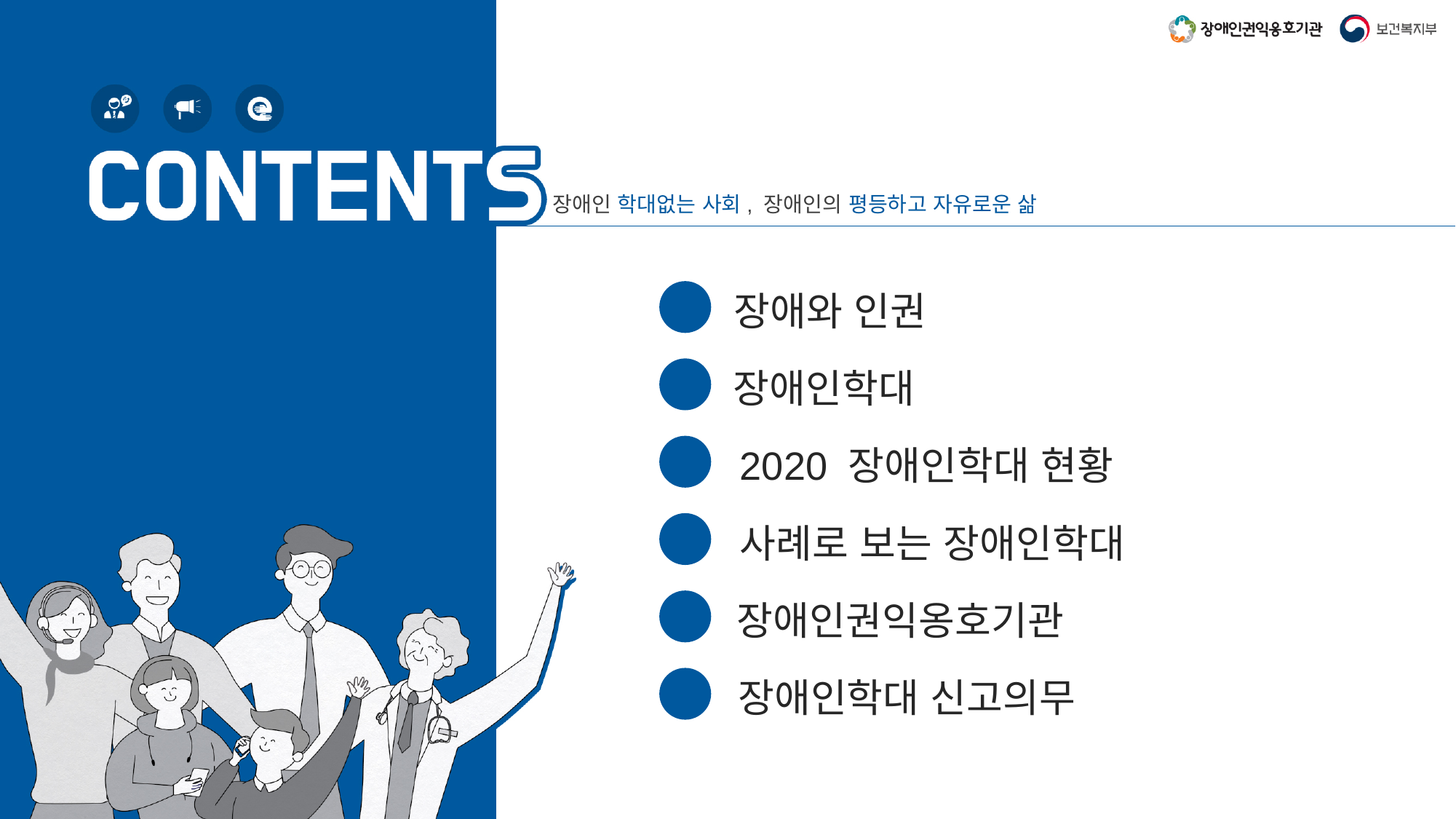

장애인 학대없는 사회, 장애인의 평등하고 자유로운 삶

01
장애와 인권

02
장애인학대

03
2020 장애인학대 현황

04
사례로 보는 장애인학대

05
장애인권익옹호기관

06
장애인학대 신고의무